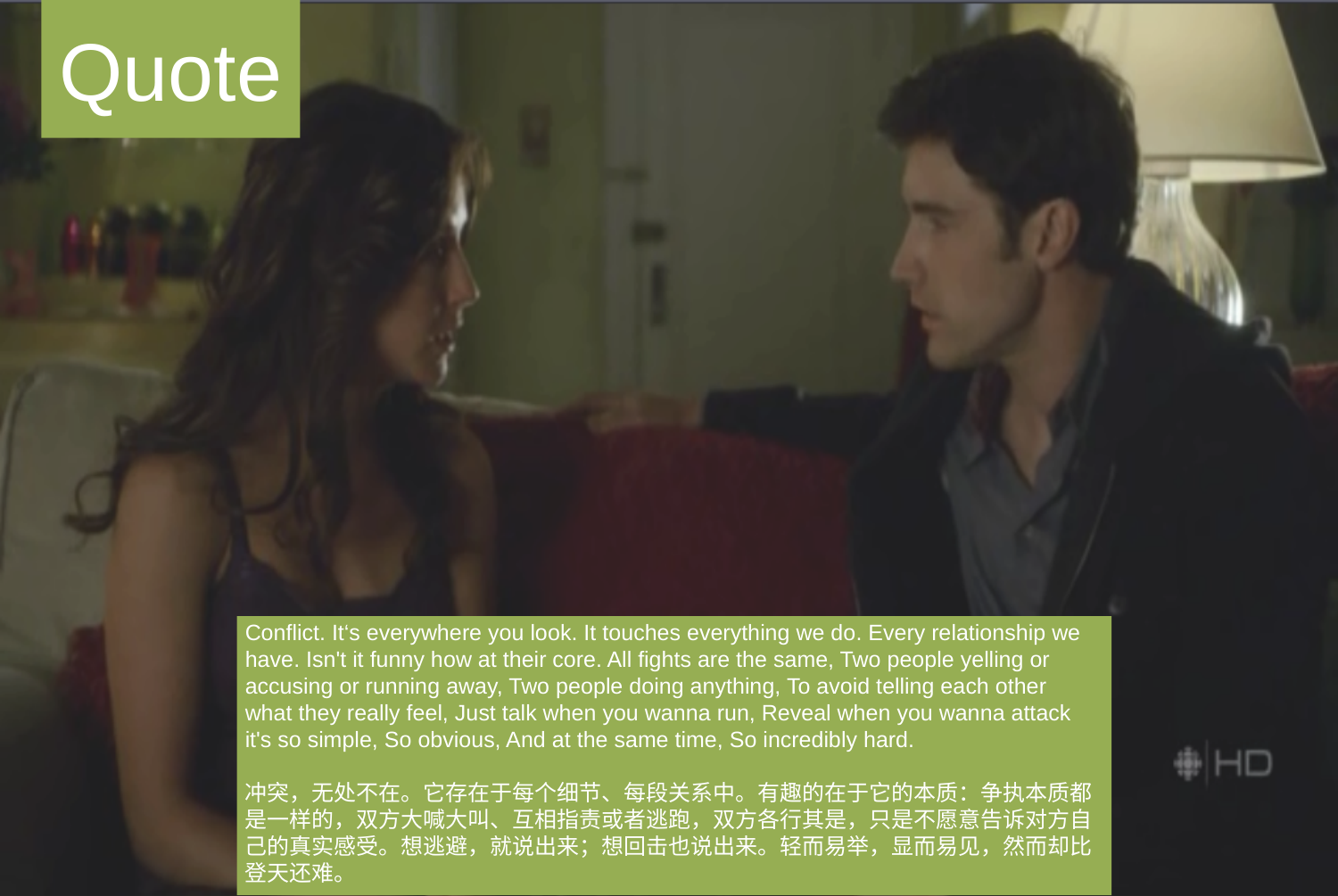

Quote
Conflict. It‘s everywhere you look. It touches everything we do. Every relationship we have. Isn't it funny how at their core. All fights are the same, Two people yelling or accusing or running away, Two people doing anything, To avoid telling each other what they really feel, Just talk when you wanna run, Reveal when you wanna attack it's so simple, So obvious, And at the same time, So incredibly hard.

冲突，无处不在。它存在于每个细节、每段关系中。有趣的在于它的本质：争执本质都是一样的，双方大喊大叫、互相指责或者逃跑，双方各行其是，只是不愿意告诉对方自己的真实感受。想逃避，就说出来；想回击也说出来。轻而易举，显而易见，然而却比登天还难。